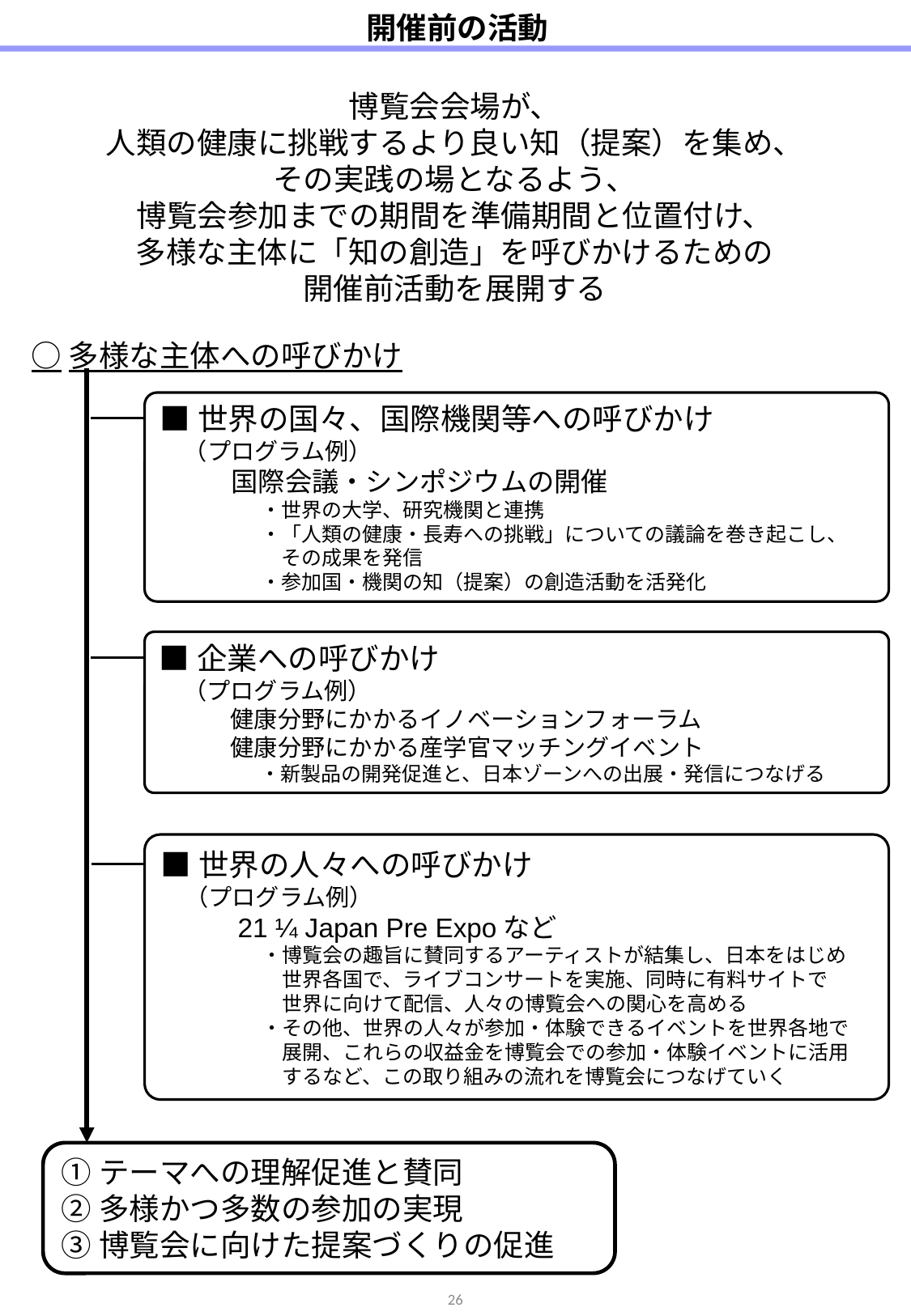

開催前の活動
博覧会会場が、
人類の健康に挑戦するより良い知（提案）を集め、
その実践の場となるよう、
博覧会参加までの期間を準備期間と位置付け、
多様な主体に「知の創造」を呼びかけるための
開催前活動を展開する
○多様な主体への呼びかけ
■世界の国々、国際機関等への呼びかけ
　（プログラム例）
　　　国際会議・シンポジウムの開催
　　　　　・世界の大学、研究機関と連携
　　　　　・「人類の健康・長寿への挑戦」についての議論を巻き起こし、
　　　　　　その成果を発信
　　　　　・参加国・機関の知（提案）の創造活動を活発化
■企業への呼びかけ
　（プログラム例）
　　　健康分野にかかるイノベーションフォーラム
　　　健康分野にかかる産学官マッチングイベント
　　　　　・新製品の開発促進と、日本ゾーンへの出展・発信につなげる
■世界の人々への呼びかけ
　（プログラム例）
　　　21 ¼ Japan Pre Expoなど
　　　　　・博覧会の趣旨に賛同するアーティストが結集し、日本をはじめ
　　　　　　世界各国で、ライブコンサートを実施、同時に有料サイトで
　　　　　　世界に向けて配信、人々の博覧会への関心を高める
　　　　　・その他、世界の人々が参加・体験できるイベントを世界各地で
　　　　　　展開、これらの収益金を博覧会での参加・体験イベントに活用
　　　　　　するなど、この取り組みの流れを博覧会につなげていく
①テーマへの理解促進と賛同
②多様かつ多数の参加の実現
③博覧会に向けた提案づくりの促進
26